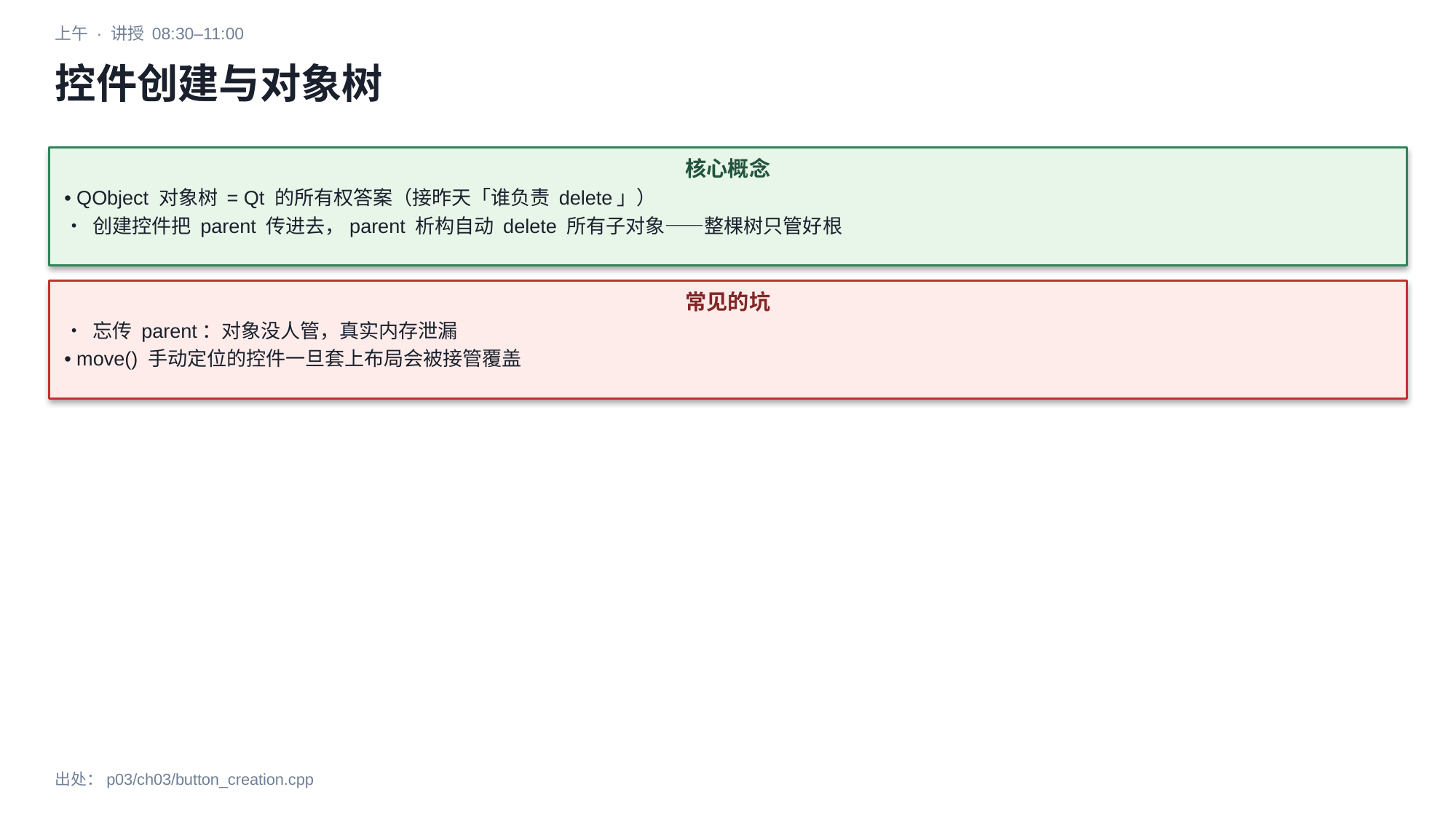

上午 · 讲授 08:30–11:00
控件创建与对象树
核心概念
• QObject 对象树 = Qt 的所有权答案（接昨天「谁负责 delete」）
• 创建控件把 parent 传进去，parent 析构自动 delete 所有子对象——整棵树只管好根
常见的坑
• 忘传 parent：对象没人管，真实内存泄漏
• move() 手动定位的控件一旦套上布局会被接管覆盖
出处：p03/ch03/button_creation.cpp